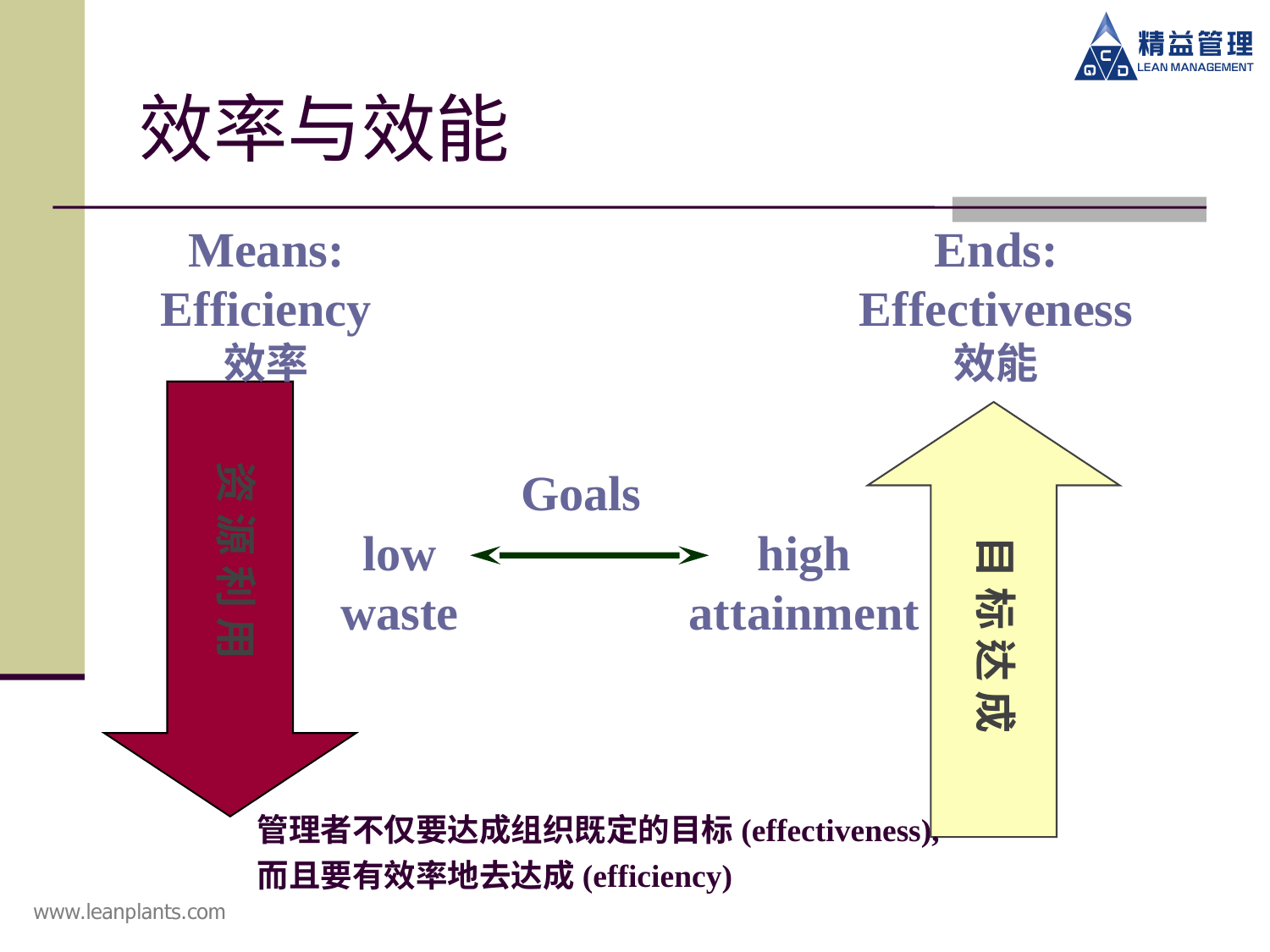

# 效率与效能
Means:
Efficiency
效率
Ends:
Effectiveness
效能

资 源 利 用

Goals
目 标 达 成
low
waste
high
attainment

管理者不仅要达成组织既定的目标(effectiveness), 而且要有效率地去达成(efficiency)